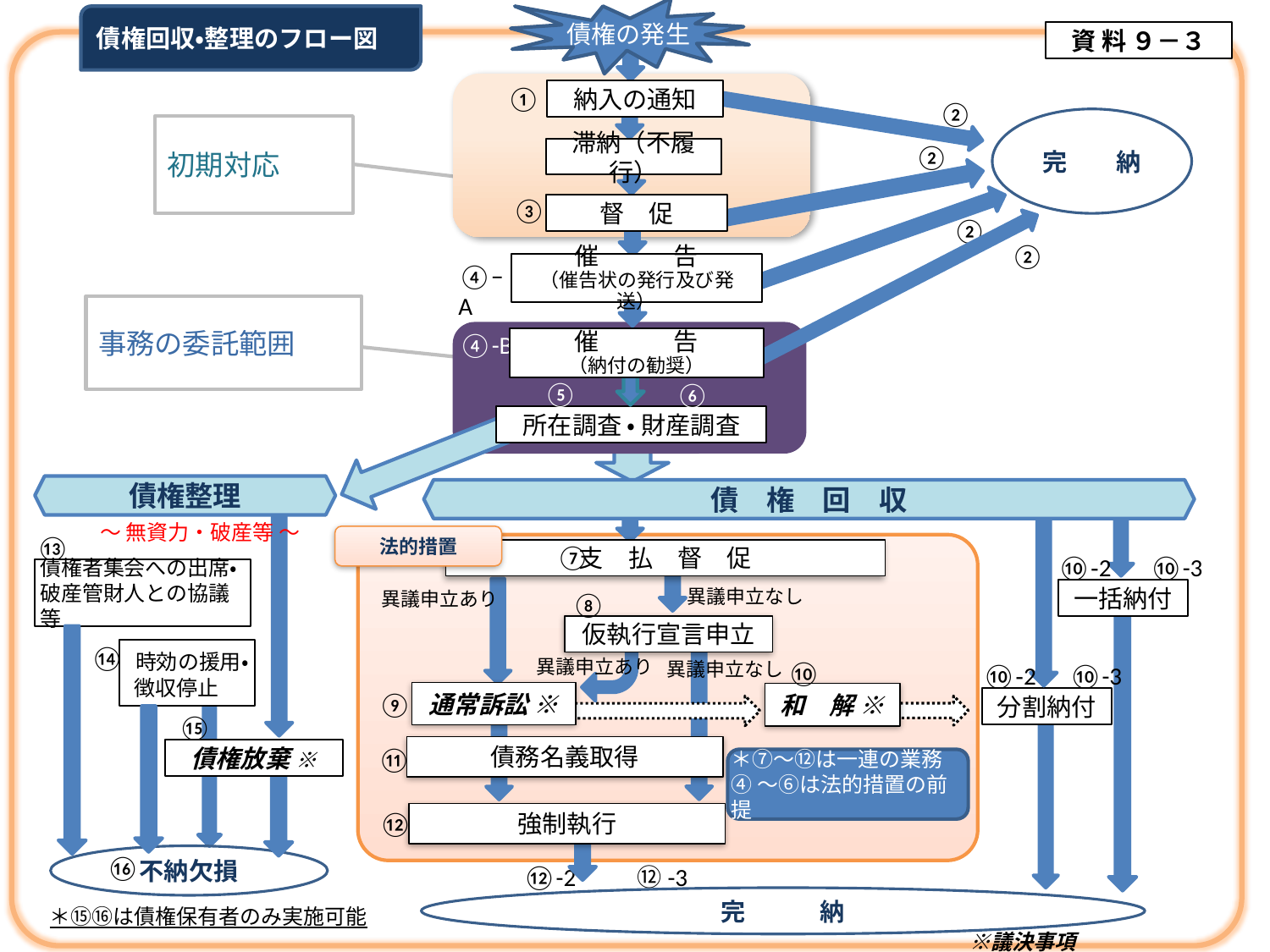

債権の発生
債権回収・整理のフロー図
資 料 ９－３

①

納入の通知
②

完　　納
初期対応
②
滞納（不履行）

③
督　促
②

②
催　　　告
（催告状の発行及び発送）
④−A

事務の委託範囲

④-B
催　　　告
（納付の勧奨）

⑤
⑥
所在調査 ・ 財産調査

債権整理
債　権　回　収

　　～ 無資力・破産等 ～

⑬
法的措置

⑦
支　払　督　促
⑩‐2       ⑩-3
債権者集会への出席・
破産管財人との協議等
異議申立なし

一括納付
異議申立あり
⑧

仮執行宣言申立

⑭
 時効の援用・
 徴収停止

異議申立あり

異議申立なし
⑩
  ⑩‐2      ⑩-3
通常訴訟 ※
⑨
和　解 ※
分割納付

⑮

債務名義取得
⑪
債権放棄 ※
＊⑦～⑫は一連の業務
④～⑥は法的措置の前提

⑫
強制執行

不納欠損
⑯
⑫-2　　 ⑫-3
＊⑮⑯は債権保有者のみ実施可能
完　　　納
                             　　　　　　　　　 ※議決事項